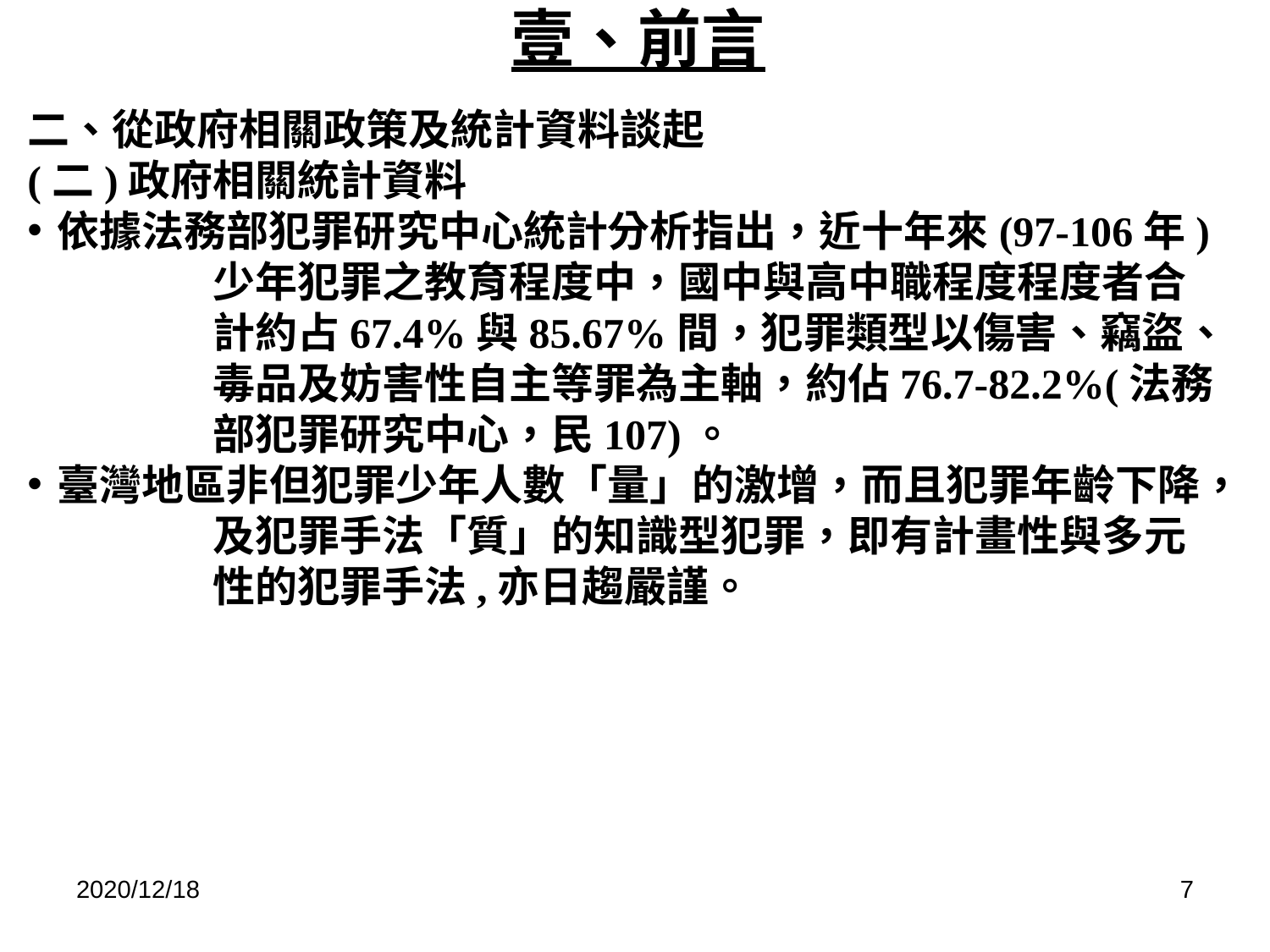

# 壹、前言
二、從政府相關政策及統計資料談起
(二)政府相關統計資料
依據法務部犯罪研究中心統計分析指出，近十年來(97-106年)少年犯罪之教育程度中，國中與高中職程度程度者合計約占67.4%與85.67%間，犯罪類型以傷害、竊盜、毒品及妨害性自主等罪為主軸，約佔76.7-82.2%(法務部犯罪研究中心，民107)。
臺灣地區非但犯罪少年人數「量」的激增，而且犯罪年齡下降，及犯罪手法「質」的知識型犯罪，即有計畫性與多元性的犯罪手法,亦日趨嚴謹。
2020/12/18
7